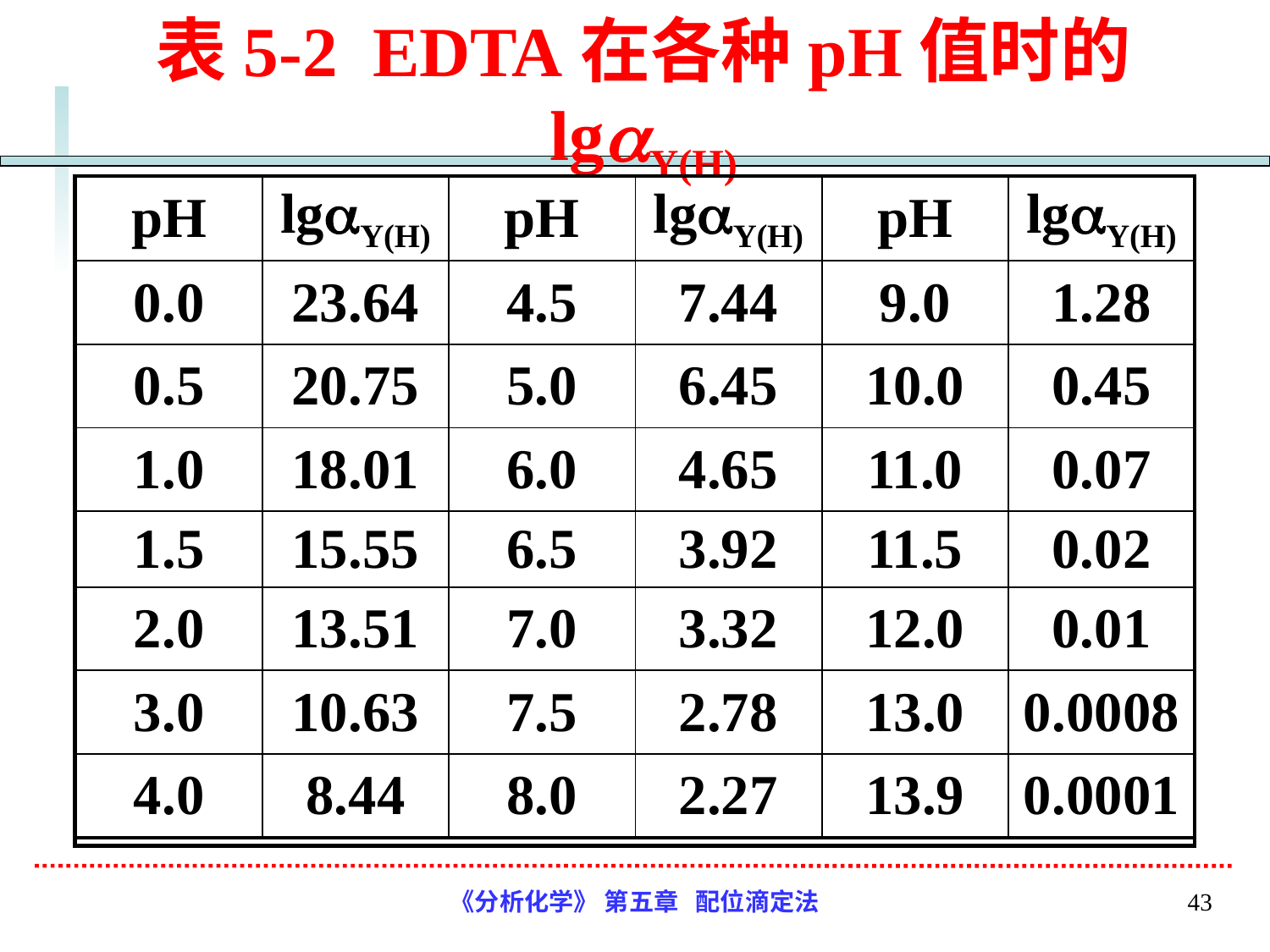

# 表5-2  EDTA在各种pH值时的 lgαY(H)

| pH | lgαY(H) | pH | lgαY(H) | pH | lgαY(H) |
| --- | --- | --- | --- | --- | --- |
| 0.0 | 23.64 | 4.5 | 7.44 | 9.0 | 1.28 |
| 0.5 | 20.75 | 5.0 | 6.45 | 10.0 | 0.45 |
| 1.0 | 18.01 | 6.0 | 4.65 | 11.0 | 0.07 |
| 1.5 | 15.55 | 6.5 | 3.92 | 11.5 | 0.02 |
| 2.0 | 13.51 | 7.0 | 3.32 | 12.0 | 0.01 |
| 3.0 | 10.63 | 7.5 | 2.78 | 13.0 | 0.0008 |
| 4.0 | 8.44 | 8.0 | 2.27 | 13.9 | 0.0001 |
《分析化学》 第五章   配位滴定法
43